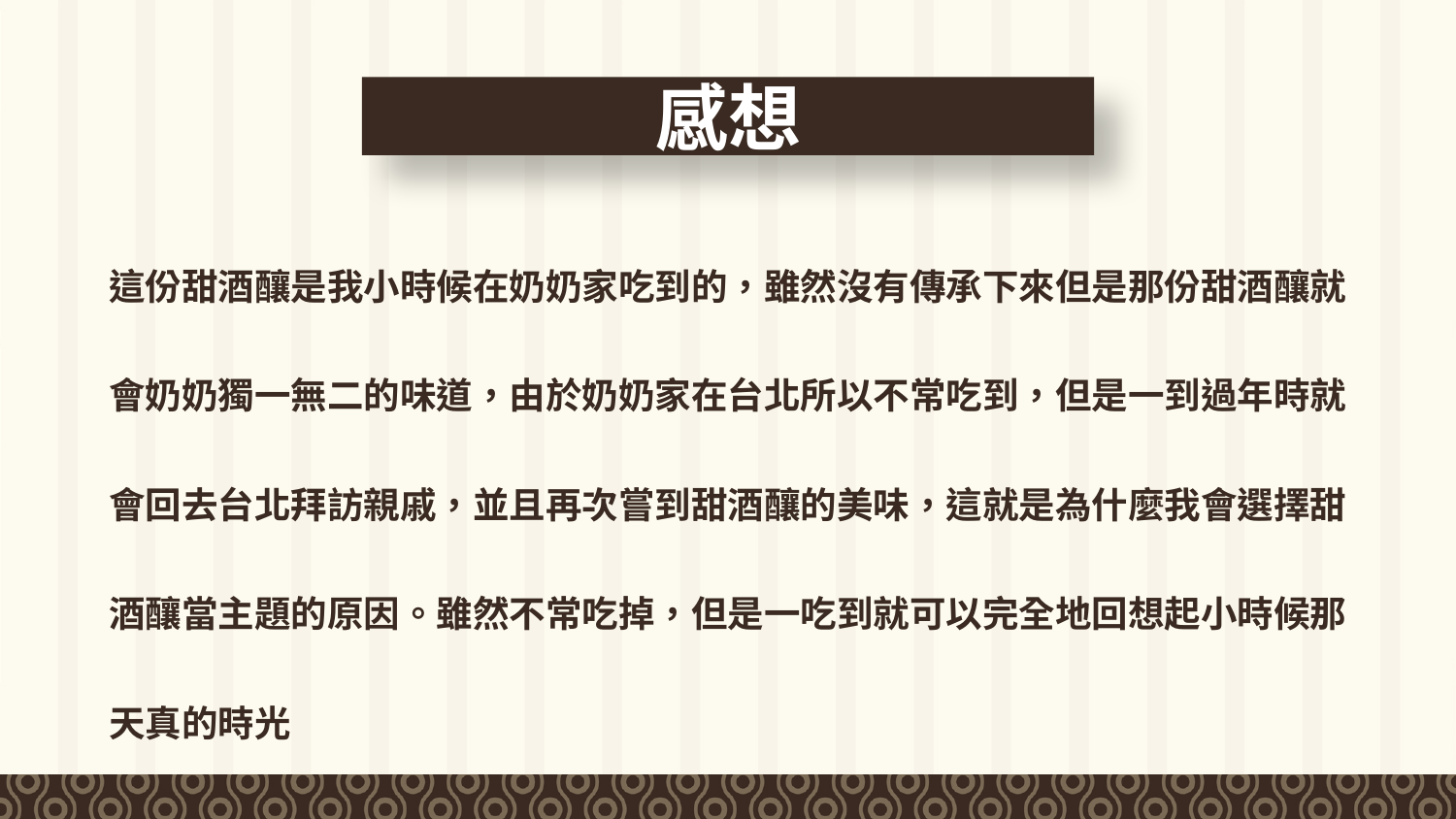

感想
這份甜酒釀是我小時候在奶奶家吃到的，雖然沒有傳承下來但是那份甜酒釀就會奶奶獨一無二的味道，由於奶奶家在台北所以不常吃到，但是一到過年時就會回去台北拜訪親戚，並且再次嘗到甜酒釀的美味，這就是為什麼我會選擇甜酒釀當主題的原因。雖然不常吃掉，但是一吃到就可以完全地回想起小時候那天真的時光